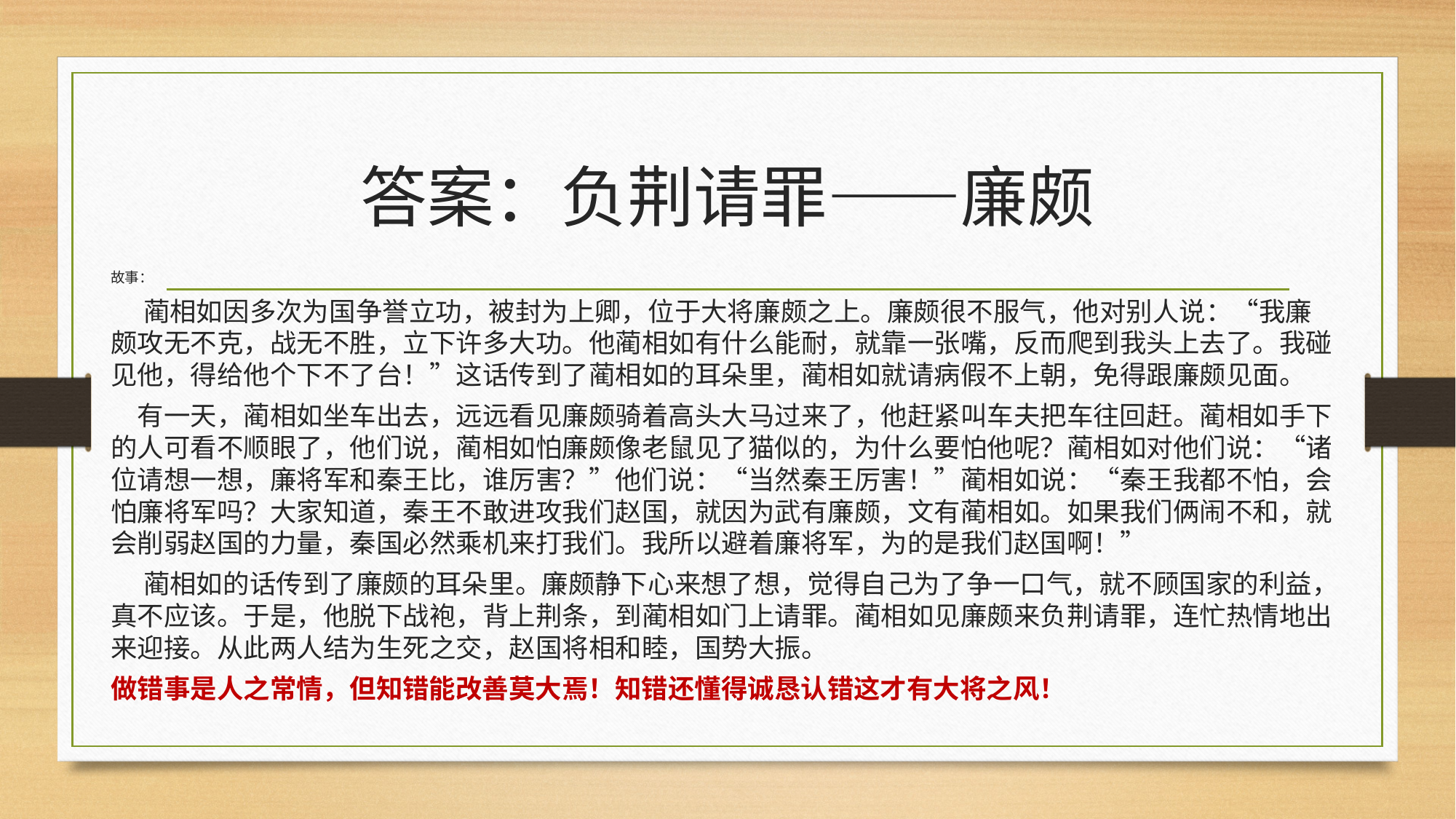

# 答案：负荆请罪——廉颇
故事：
     蔺相如因多次为国争誉立功，被封为上卿，位于大将廉颇之上。廉颇很不服气，他对别人说：“我廉颇攻无不克，战无不胜，立下许多大功。他蔺相如有什么能耐，就靠一张嘴，反而爬到我头上去了。我碰见他，得给他个下不了台！”这话传到了蔺相如的耳朵里，蔺相如就请病假不上朝，免得跟廉颇见面。
    有一天，蔺相如坐车出去，远远看见廉颇骑着高头大马过来了，他赶紧叫车夫把车往回赶。蔺相如手下的人可看不顺眼了，他们说，蔺相如怕廉颇像老鼠见了猫似的，为什么要怕他呢？蔺相如对他们说：“诸位请想一想，廉将军和秦王比，谁厉害？”他们说：“当然秦王厉害！”蔺相如说：“秦王我都不怕，会怕廉将军吗？大家知道，秦王不敢进攻我们赵国，就因为武有廉颇，文有蔺相如。如果我们俩闹不和，就会削弱赵国的力量，秦国必然乘机来打我们。我所以避着廉将军，为的是我们赵国啊！”
     蔺相如的话传到了廉颇的耳朵里。廉颇静下心来想了想，觉得自己为了争一口气，就不顾国家的利益，真不应该。于是，他脱下战袍，背上荆条，到蔺相如门上请罪。蔺相如见廉颇来负荆请罪，连忙热情地出来迎接。从此两人结为生死之交，赵国将相和睦，国势大振。
做错事是人之常情，但知错能改善莫大焉！知错还懂得诚恳认错这才有大将之风！